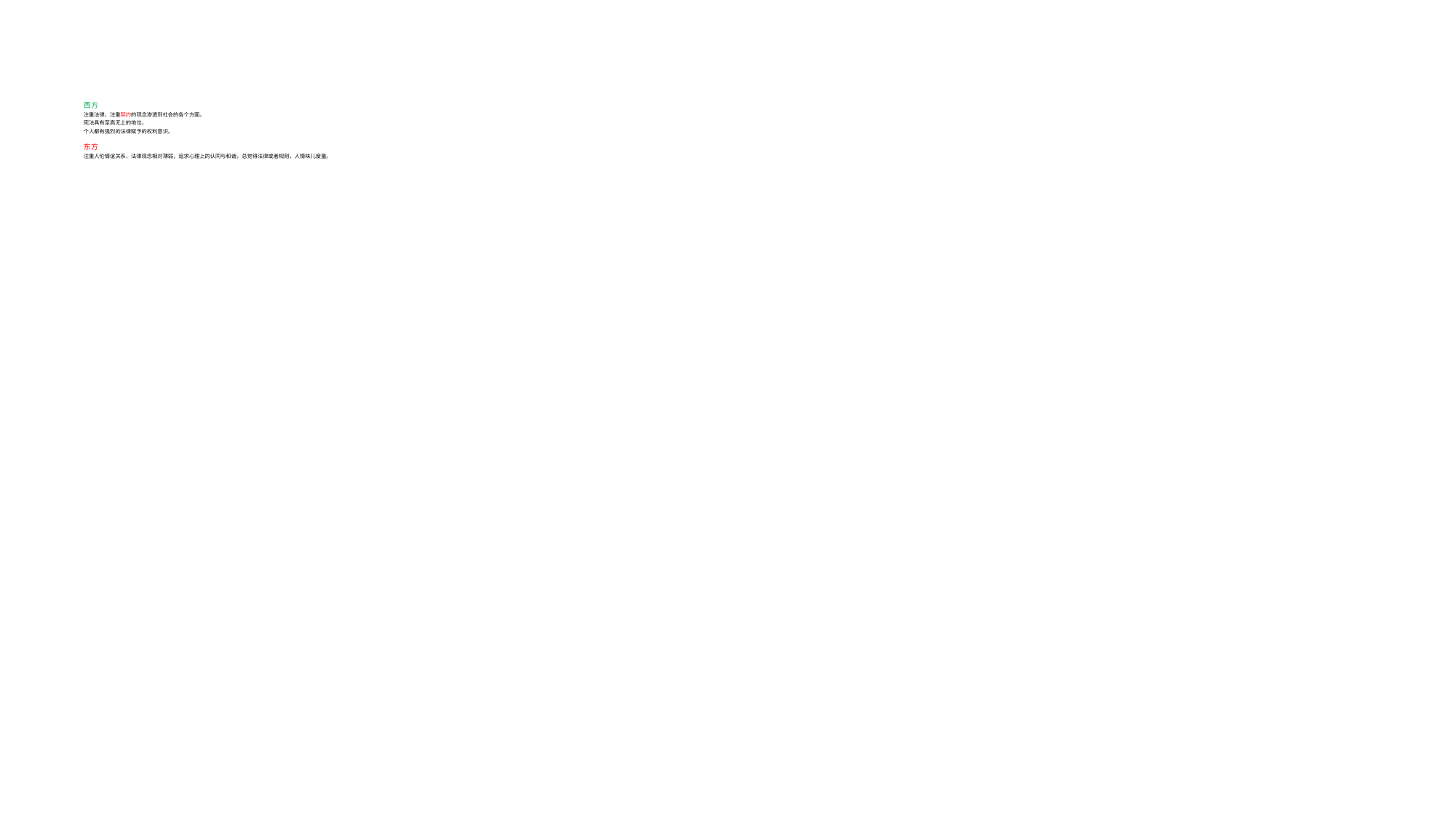

# 西方 注重法律、注重契约的观念渗透到社会的各个方面。 宪法具有至高无上的地位， 个人都有强烈的法律赋予的权利意识。 东方 注重人伦情谊关系，法律观念相对薄弱，追求心理上的认同与和谐，总觉得法律或者规则，人情味儿度量。